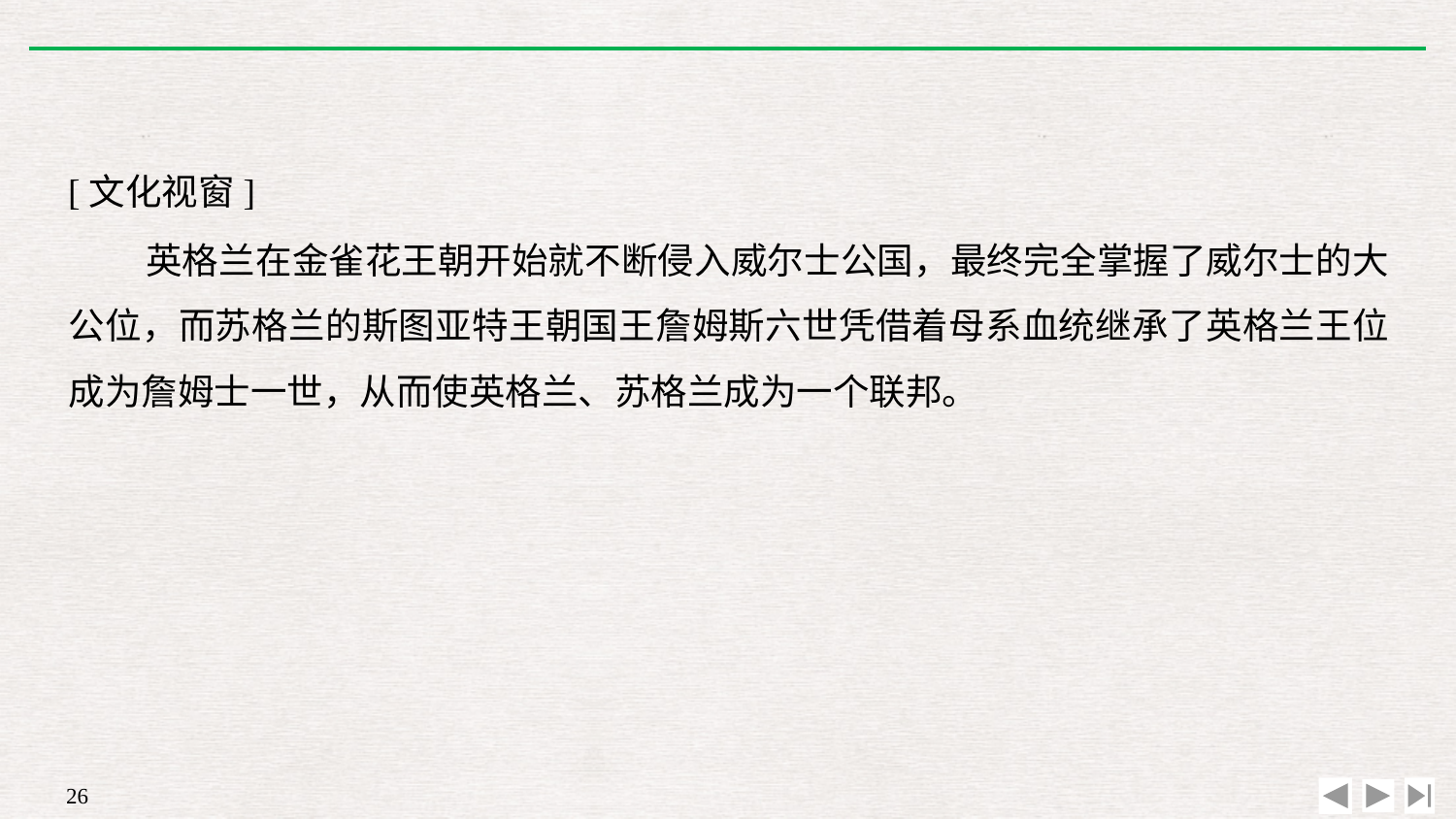

[文化视窗]
英格兰在金雀花王朝开始就不断侵入威尔士公国，最终完全掌握了威尔士的大公位，而苏格兰的斯图亚特王朝国王詹姆斯六世凭借着母系血统继承了英格兰王位成为詹姆士一世，从而使英格兰、苏格兰成为一个联邦。